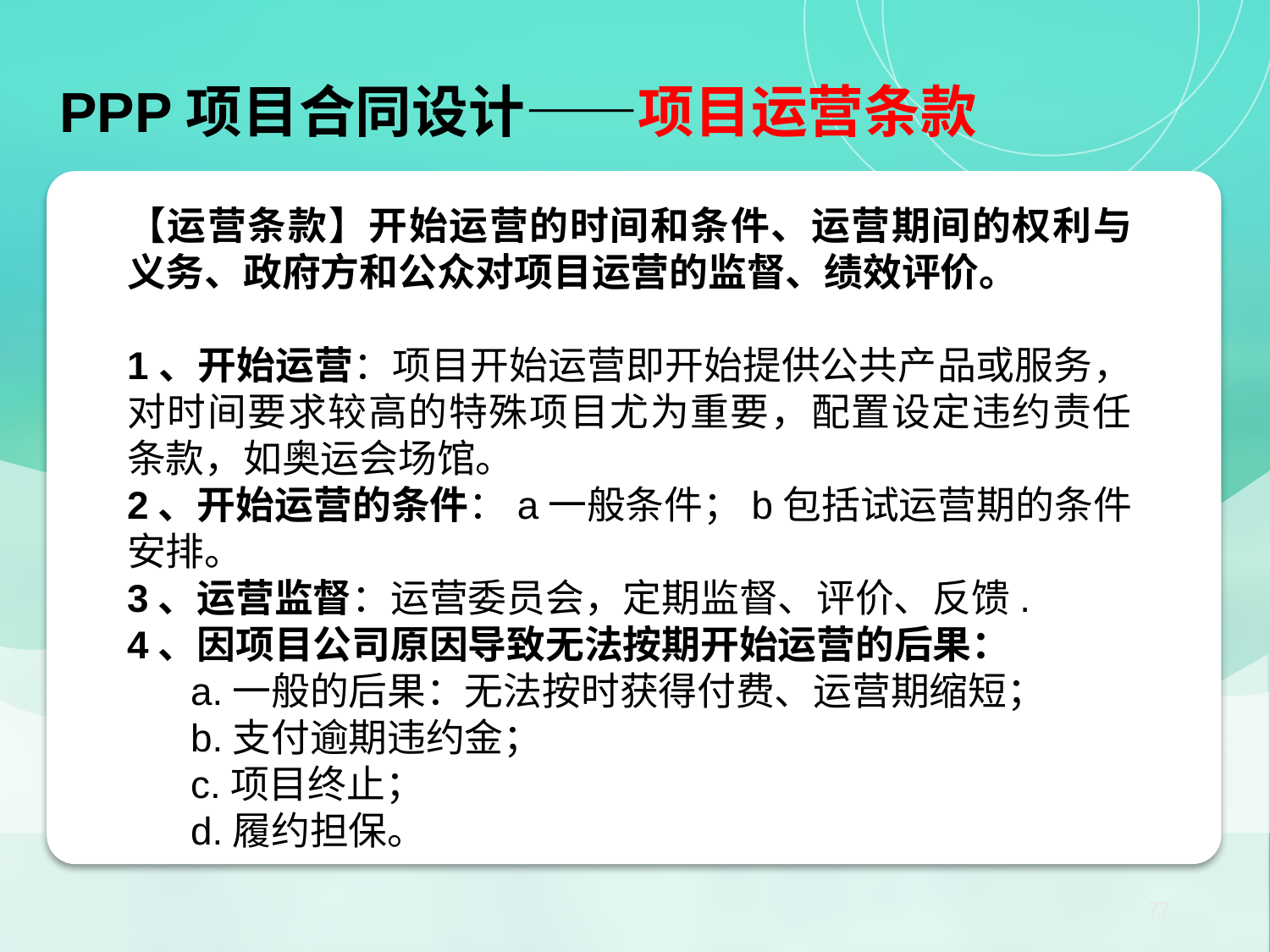

PPP项目合同设计——项目运营条款
【小结】PPP项目核心法律关系：项目合同
【运营条款】开始运营的时间和条件、运营期间的权利与义务、政府方和公众对项目运营的监督、绩效评价。

1、开始运营：项目开始运营即开始提供公共产品或服务，对时间要求较高的特殊项目尤为重要，配置设定违约责任条款，如奥运会场馆。
2、开始运营的条件：a一般条件；b包括试运营期的条件安排。
3、运营监督：运营委员会，定期监督、评价、反馈.
4、因项目公司原因导致无法按期开始运营的后果：
a.一般的后果：无法按时获得付费、运营期缩短；
b.支付逾期违约金；
c.项目终止；
d.履约担保。

77